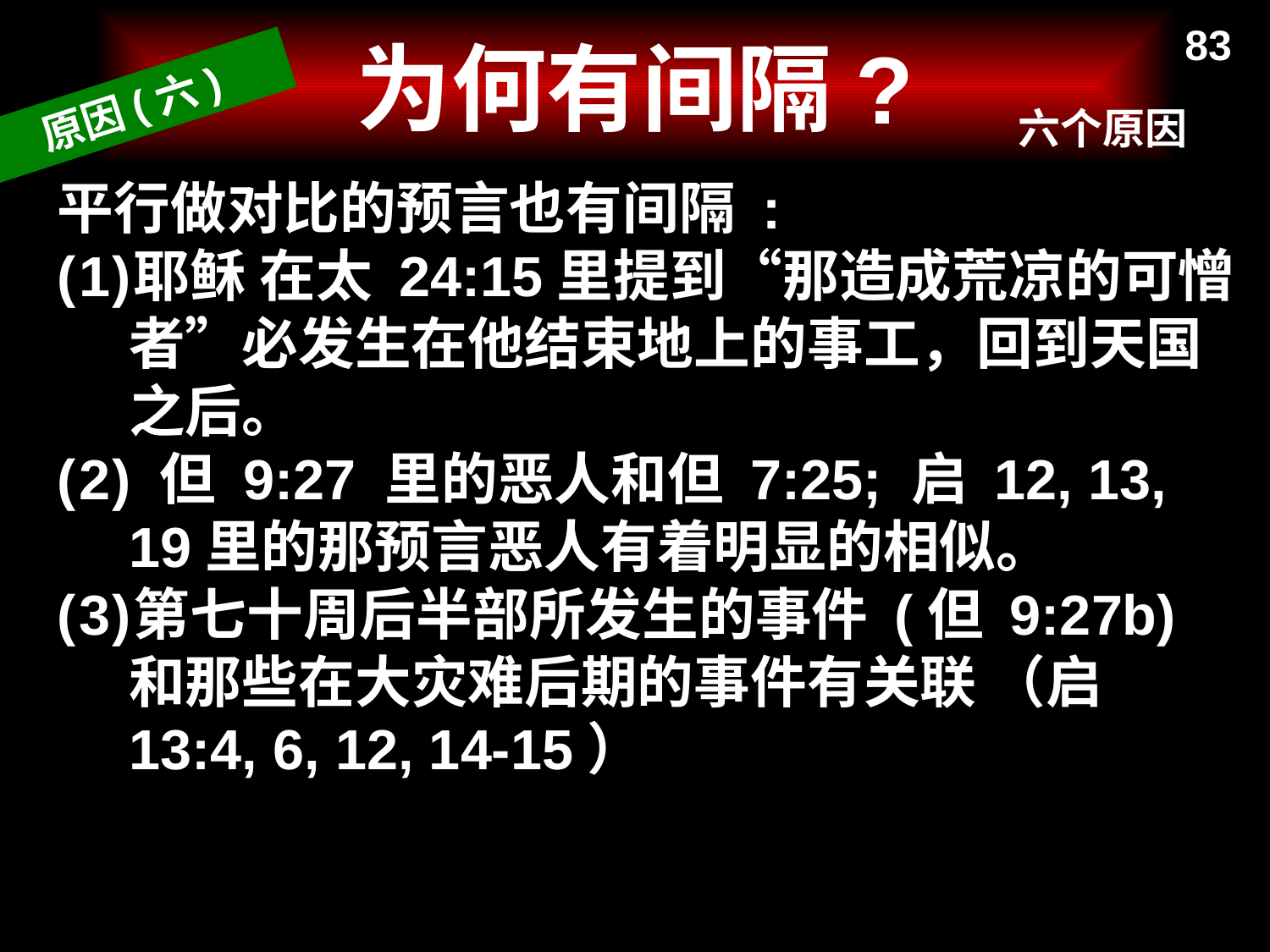

OTS 541
552a
# 为何有间隔?
83
原因(六)
六个原因

平行做对比的预言也有间隔 :
耶稣 在太 24:15里提到“那造成荒凉的可憎者”必发生在他结束地上的事工，回到天国之后。
 但 9:27 里的恶人和但 7:25; 启 12, 13, 19里的那预言恶人有着明显的相似。
第七十周后半部所发生的事件 (但 9:27b) 和那些在大灾难后期的事件有关联 （启 13:4, 6, 12, 14-15）